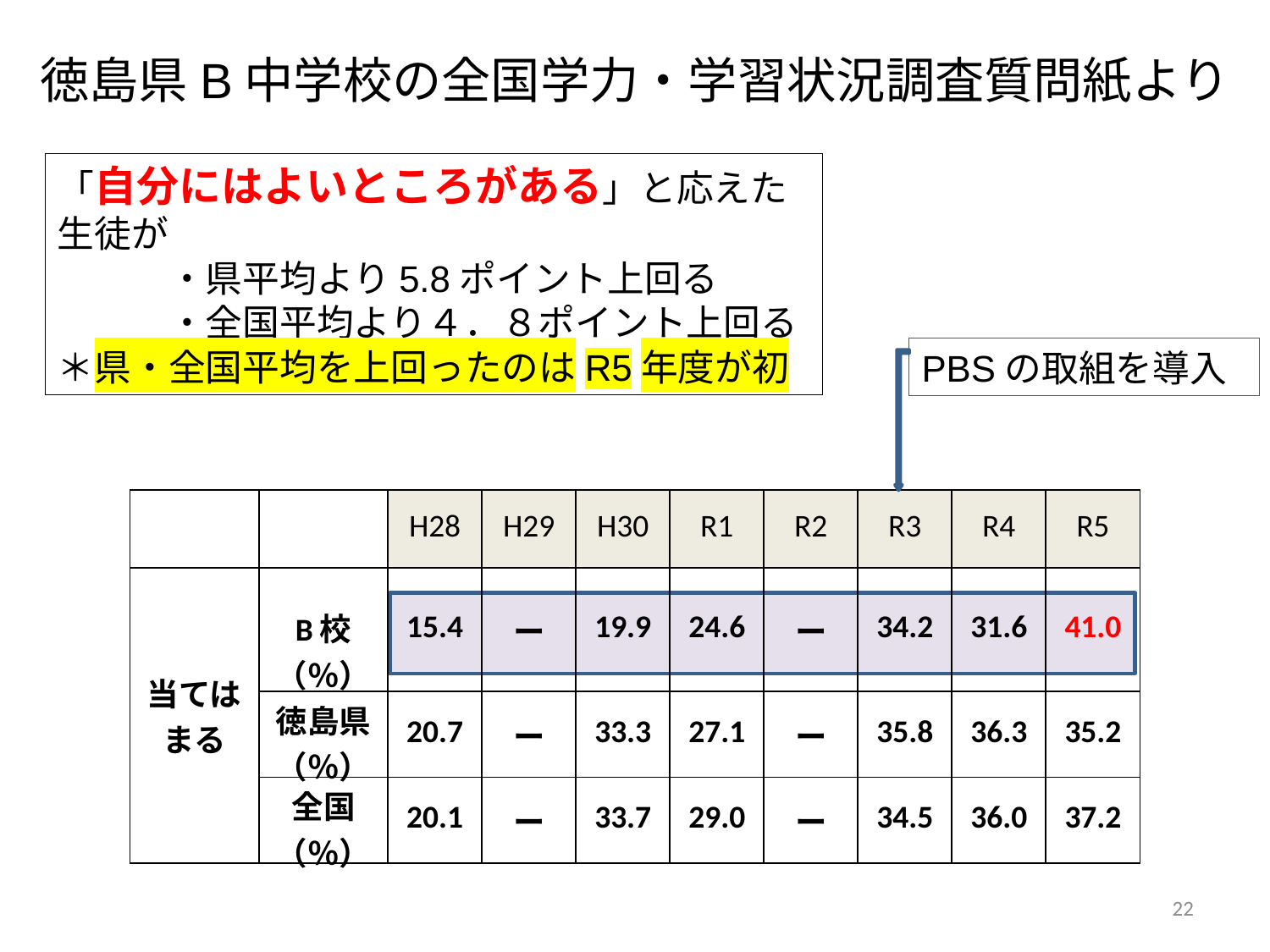

徳島県B中学校の全国学力・学習状況調査質問紙より
「自分にはよいところがある」と応えた生徒が
　　　・県平均より5.8ポイント上回る
　　　・全国平均より４．８ポイント上回る
＊県・全国平均を上回ったのはR5年度が初
PBSの取組を導入

|  |  | H28 | H29 | H30 | R1 | R2 | R3 | R4 | R5 |
| --- | --- | --- | --- | --- | --- | --- | --- | --- | --- |
| 当てはまる | B校 （％） | 15.4 | ー | 19.9 | 24.6 | ー | 34.2 | 31.6 | 41.0 |
|  | 徳島県 （％） | 20.7 | ー | 33.3 | 27.1 | ー | 35.8 | 36.3 | 35.2 |
|  | 全国 （％） | 20.1 | ー | 33.7 | 29.0 | ー | 34.5 | 36.0 | 37.2 |

22